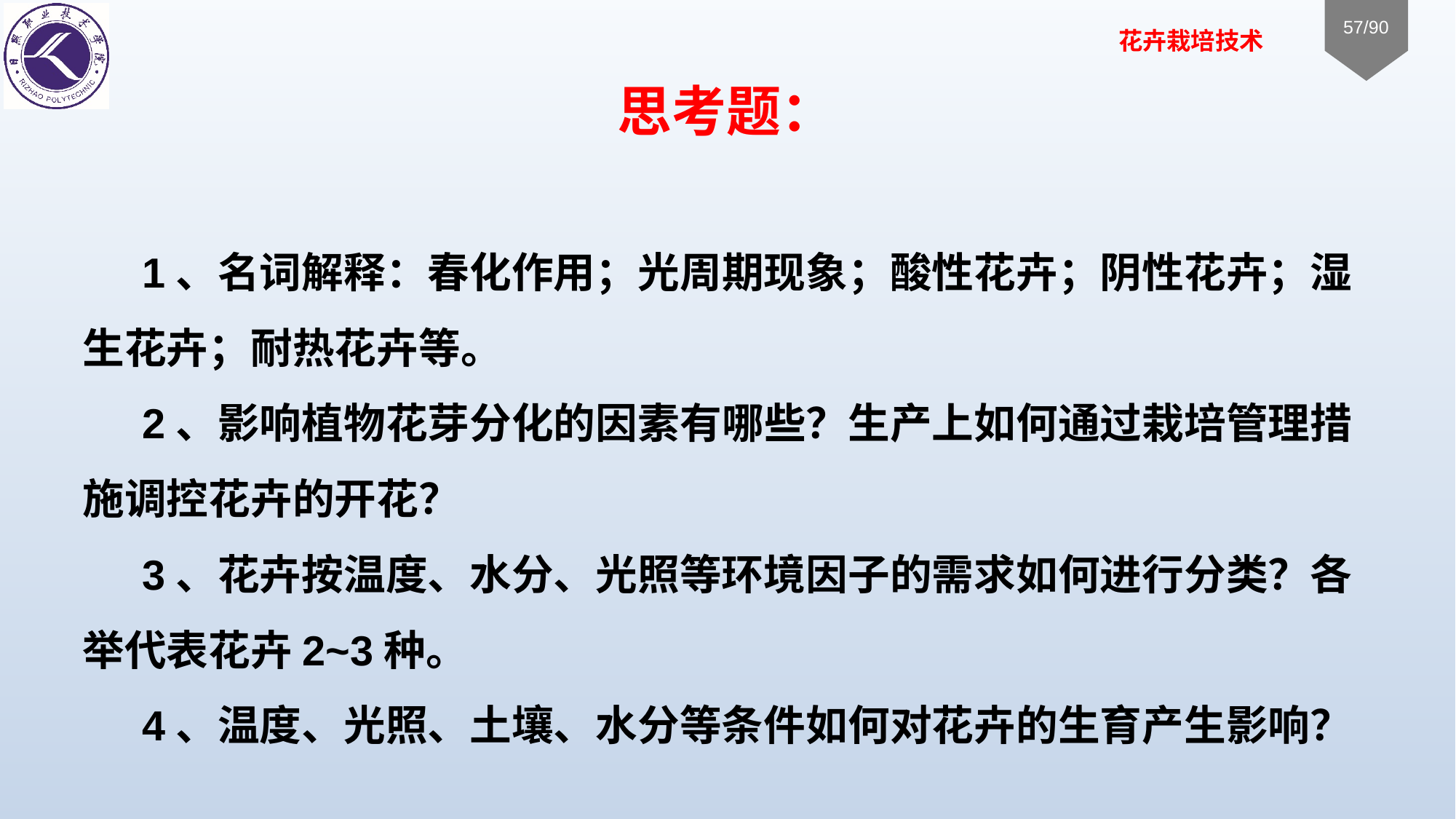

# 思考题：
1、名词解释：春化作用；光周期现象；酸性花卉；阴性花卉；湿生花卉；耐热花卉等。
2、影响植物花芽分化的因素有哪些？生产上如何通过栽培管理措施调控花卉的开花？
3、花卉按温度、水分、光照等环境因子的需求如何进行分类？各举代表花卉2~3种。
4、温度、光照、土壤、水分等条件如何对花卉的生育产生影响？